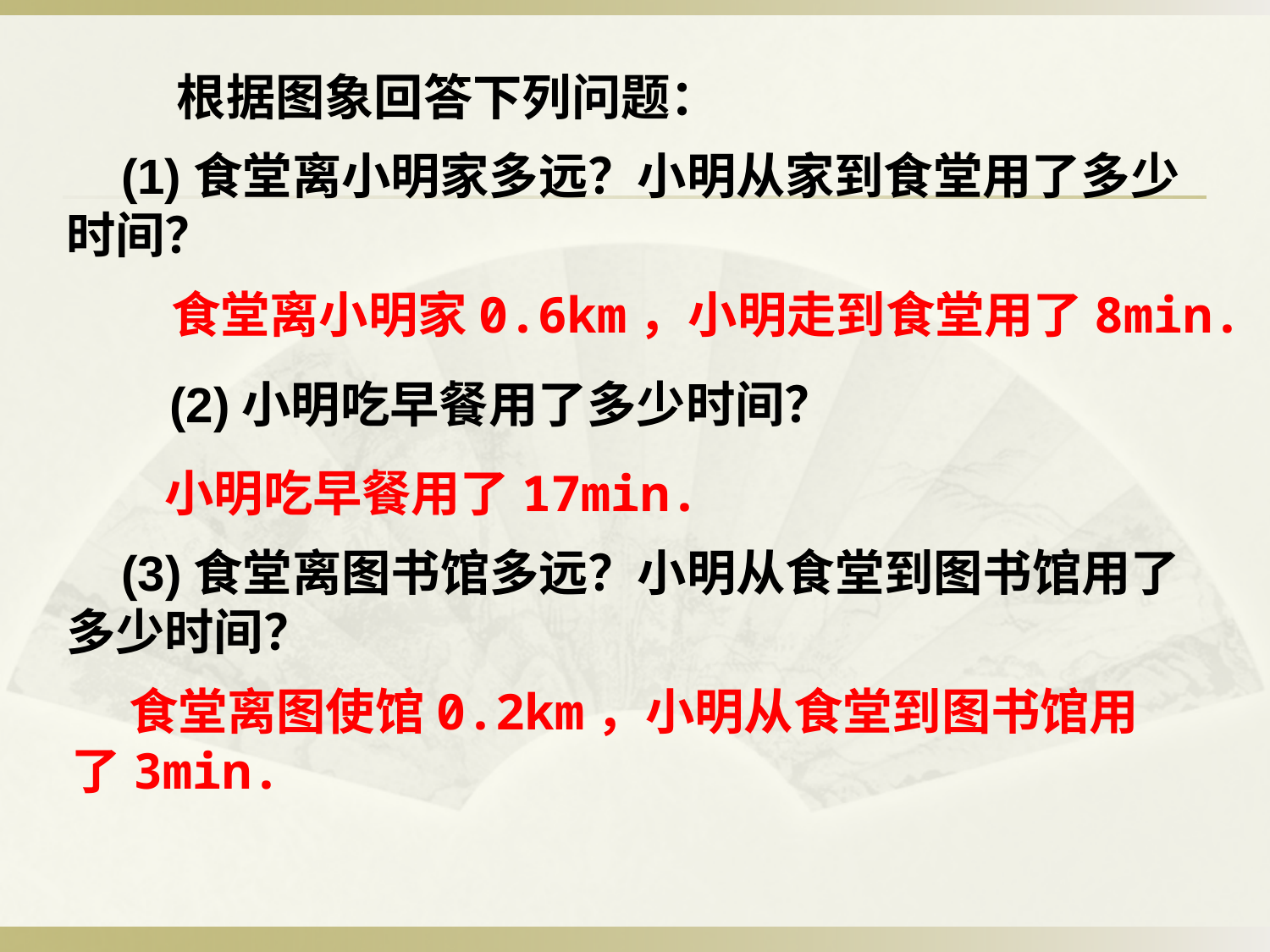

根据图象回答下列问题：
    (1)食堂离小明家多远？小明从家到食堂用了多少时间？
食堂离小明家0.6km，小明走到食堂用了8min.
(2)小明吃早餐用了多少时间？
小明吃早餐用了17min.
    (3)食堂离图书馆多远？小明从食堂到图书馆用了多少时间？
    食堂离图使馆0.2km，小明从食堂到图书馆用了3min.